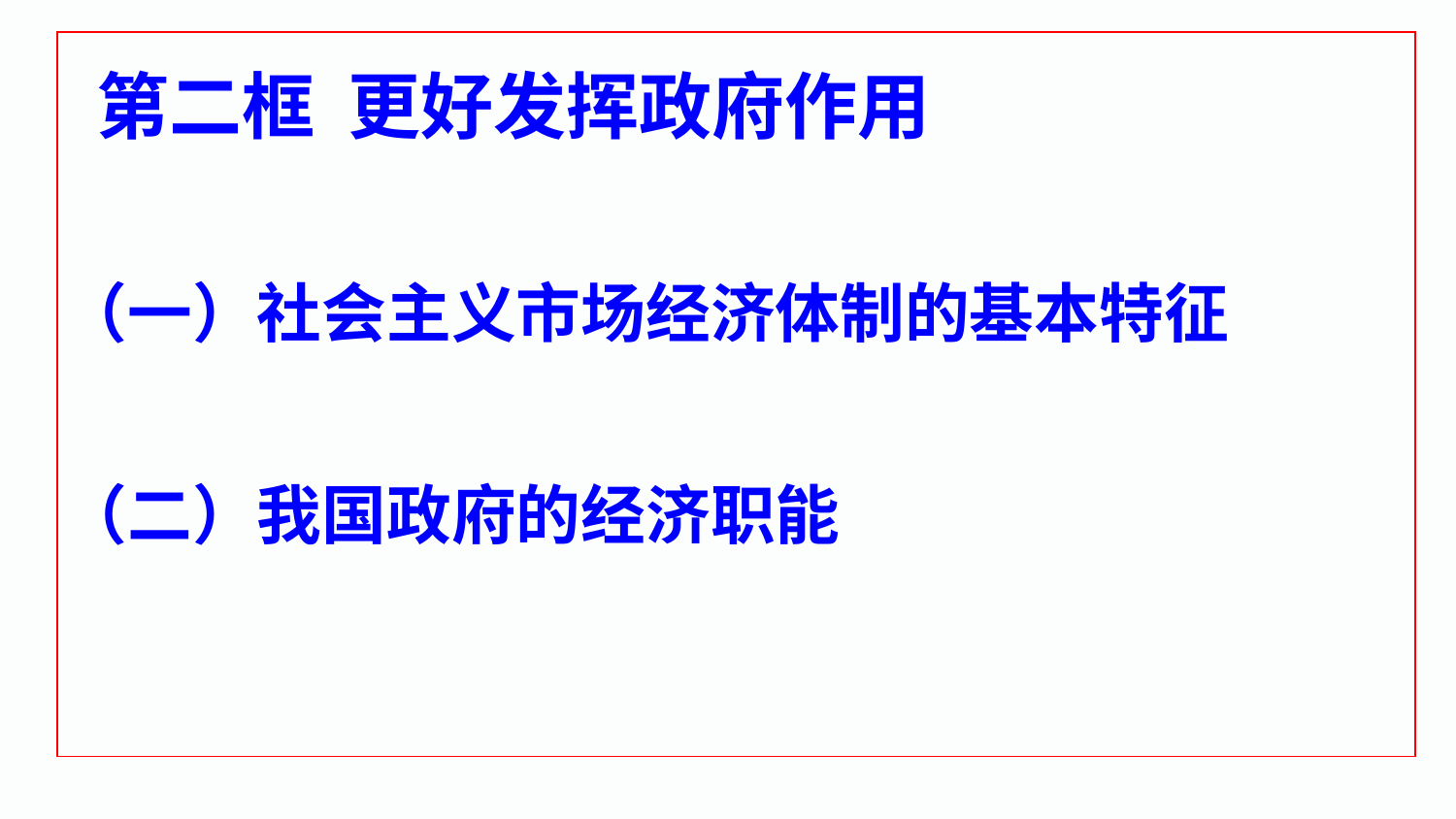

第二框  更好发挥政府作用

（一）社会主义市场经济体制的基本特征

（二）我国政府的经济职能